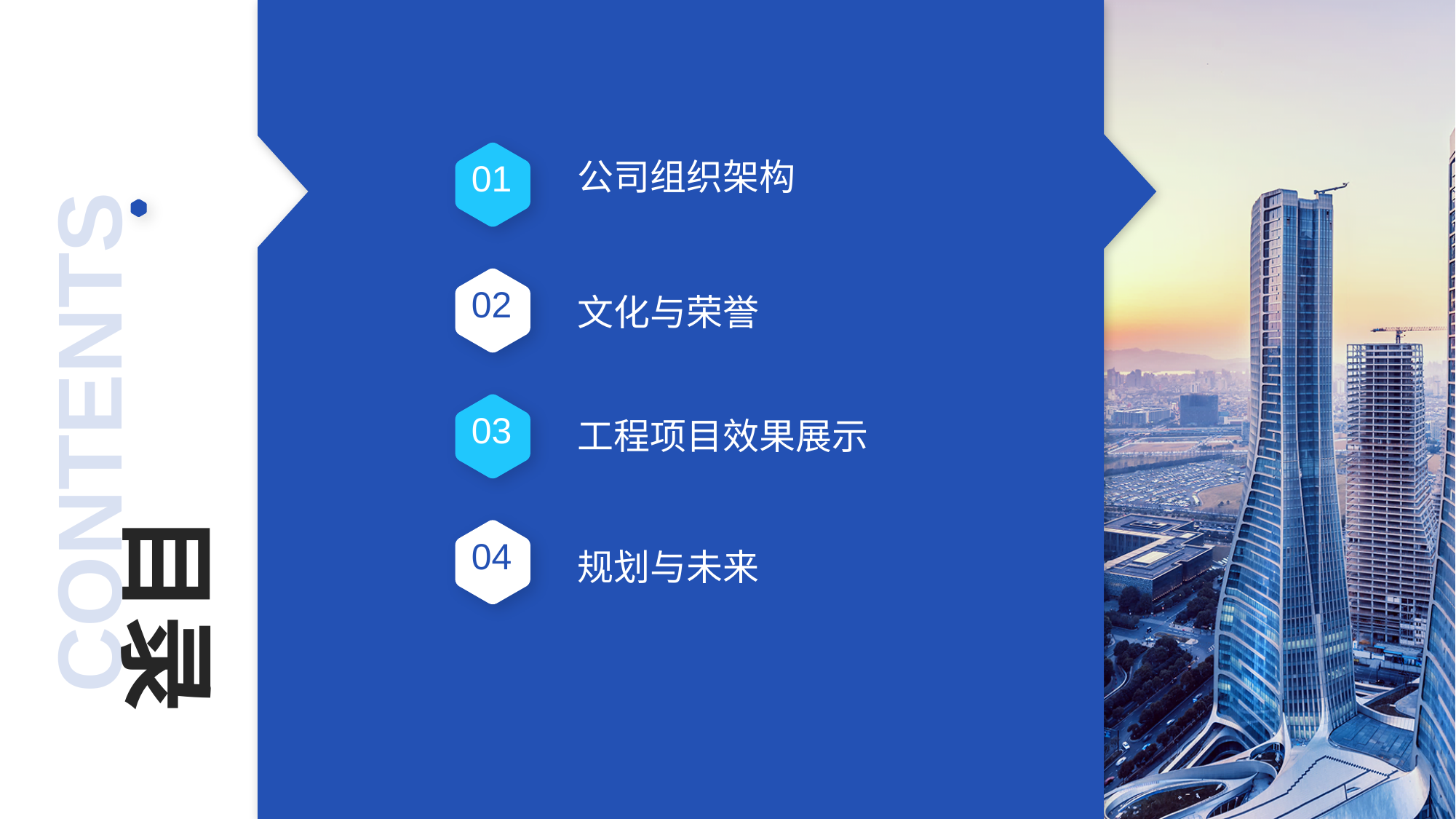

公司组织架构

01

02
文化与荣誉
CONTENTS

03
工程项目效果展示
目录

04
规划与未来